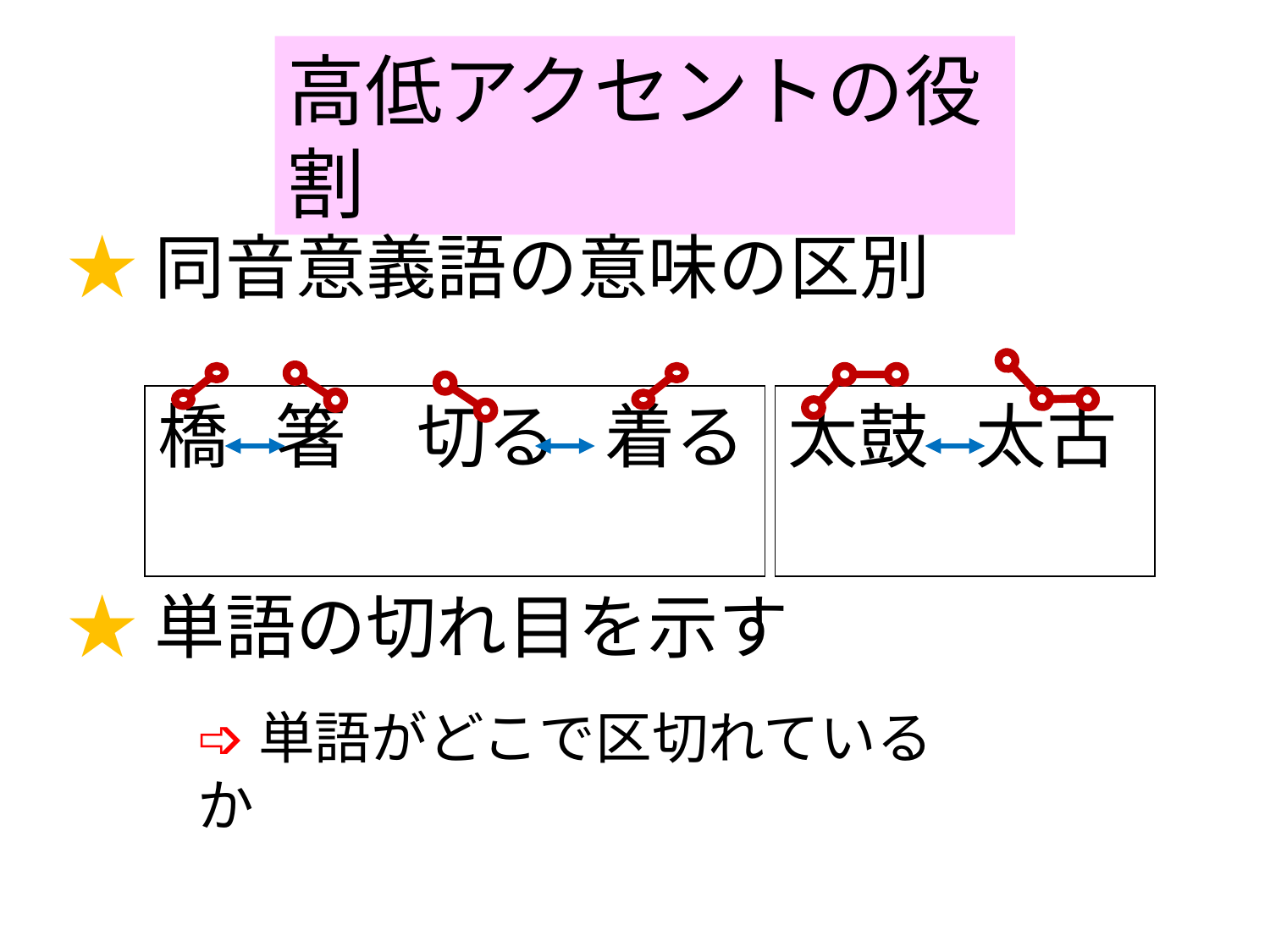

高低アクセントの役割
★同音意義語の意味の区別

橋   箸　切る   着る
太鼓   太古
★単語の切れ目を示す
➩単語がどこで区切れているか